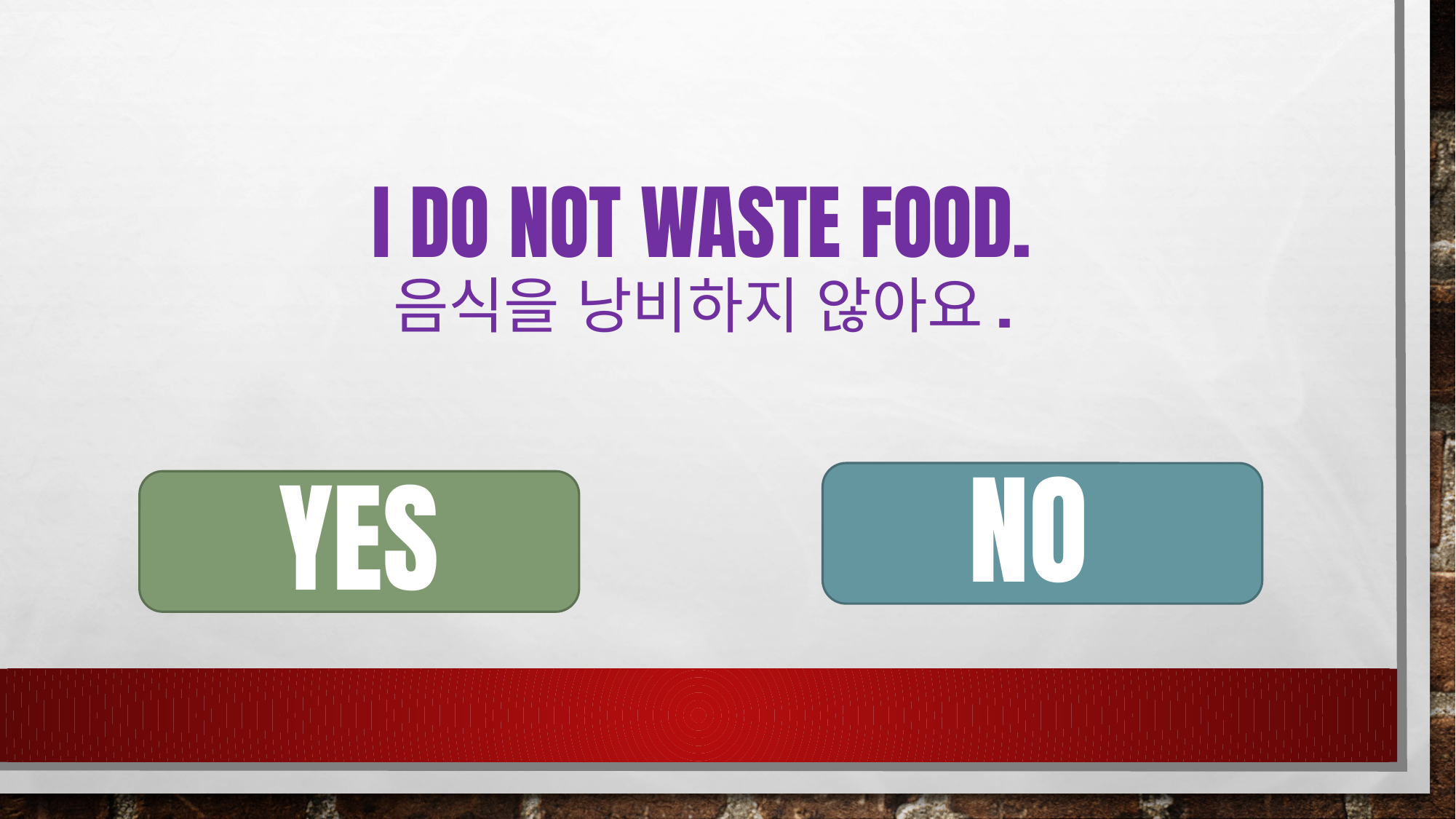

# I do not waste food. 음식을 낭비하지 않아요.
NO
YES